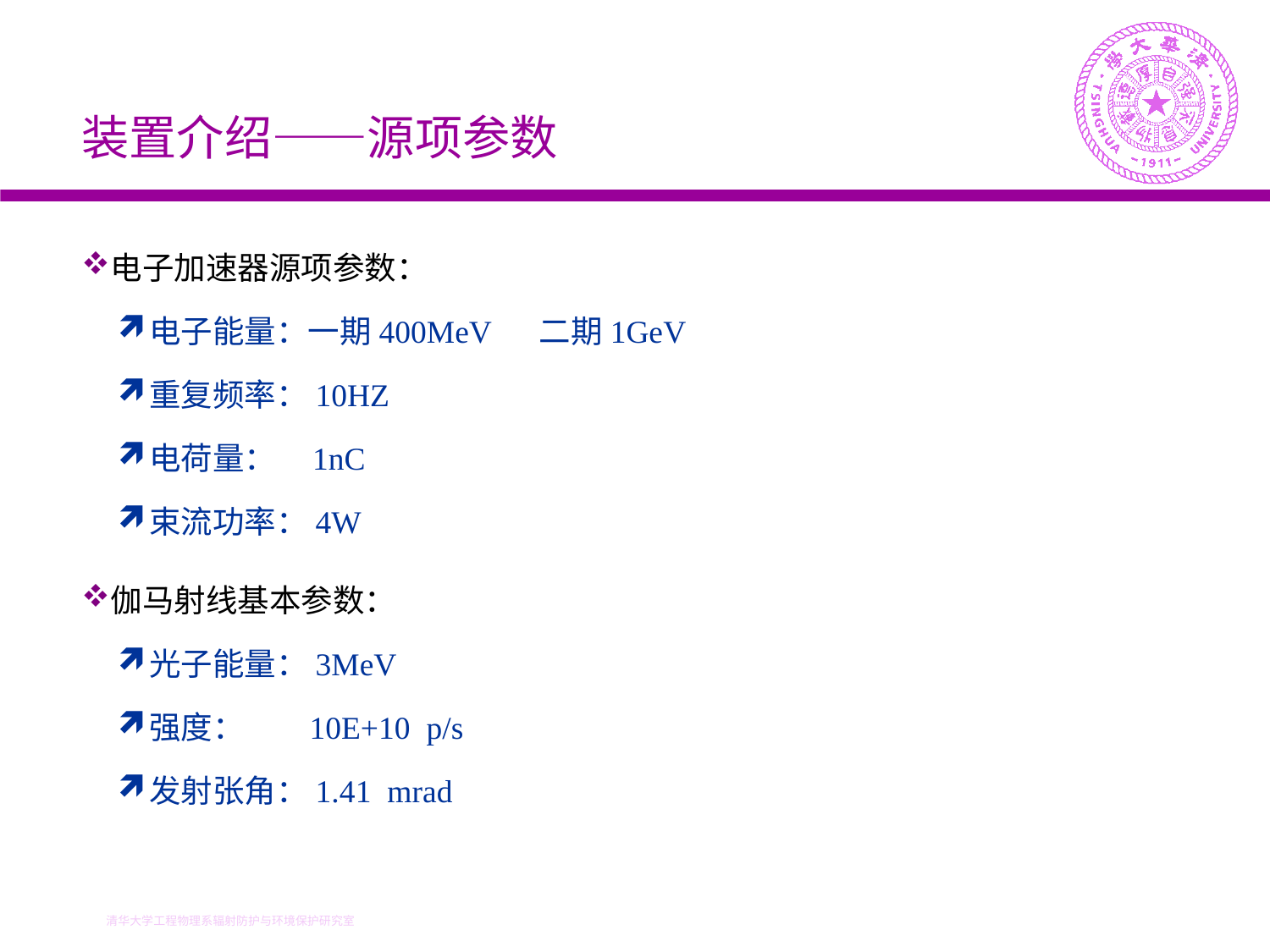

装置介绍——源项参数
电子加速器源项参数：
电子能量：一期400MeV     二期1GeV
重复频率：10HZ
电荷量：    1nC
束流功率：4W
伽马射线基本参数：
光子能量：3MeV
强度：        10E+10  p/s
发射张角：1.41  mrad
6